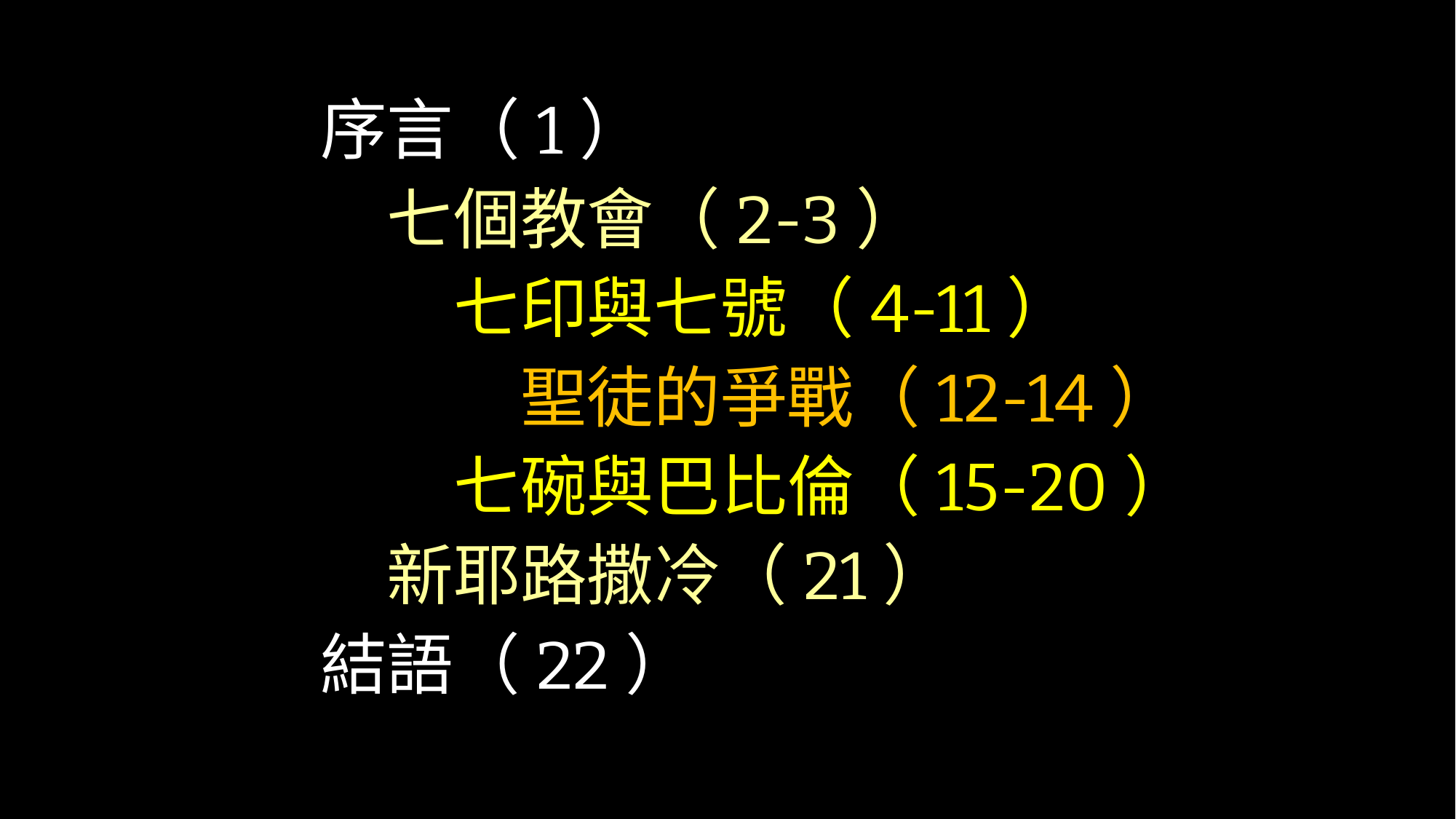

序言（1）
　七個教會（2-3）
　　七印與七號（4-11）
　　　聖徒的爭戰（12-14）
　　七碗與巴比倫（15-20）
　新耶路撒冷（21）
結語（22）